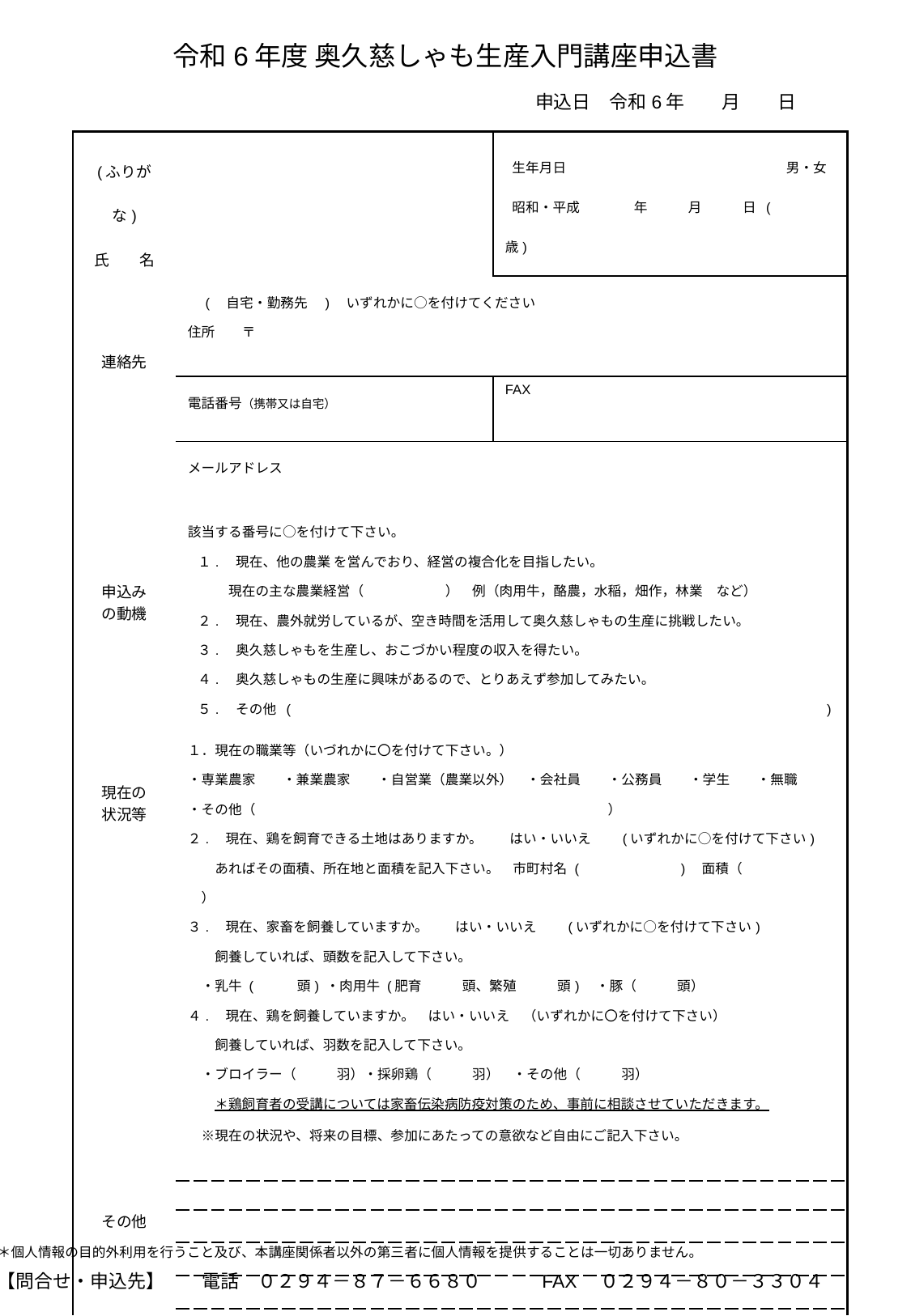

# 令和6年度 奥久慈しゃも生産入門講座申込書
申込日　令和6年　　月　　日
| (ふりがな) 氏　　名 |  | 生年月日　　　　　　　　　　　　　　　　 男・女 昭和・平成　　　　年　　　月　　　日 (　　　歳) |
| --- | --- | --- |
| 連絡先 | (　自宅・勤務先　)　いずれかに○を付けてください 住所　　〒 |  |
|  | 電話番号（携帯又は自宅） | FAX |
|  | メールアドレス |  |
| 申込み の動機 | 該当する番号に○を付けて下さい。 １.　現在、他の農業 を営んでおり、経営の複合化を目指したい。 　　　現在の主な農業経営（　　　　　　）　例（肉用牛，酪農，水稲，畑作，林業　など） ２.　現在、農外就労しているが、空き時間を活用して奥久慈しゃもの生産に挑戦したい。 ３.　奥久慈しゃもを生産し、おこづかい程度の収入を得たい。 ４.　奥久慈しゃもの生産に興味があるので、とりあえず参加してみたい。 ５.　その他 (　　　　　　　　　　　　　　　　　　　　　　　　　　　　　　　　　　　　　　　) |  |
| 現在の 状況等 | １．現在の職業等（いづれかに〇を付けて下さい。） ・専業農家　　・兼業農家　　・自営業（農業以外）　・会社員　　・公務員　　・学生　　・無職 ・その他（　　　　　　　　　　　　　　　　　　　　　　　　　　） ２.　現在、鶏を飼育できる土地はありますか。　　はい・いいえ　　(いずれかに○を付けて下さい) 　　あればその面積、所在地と面積を記入下さい。　市町村名 (　　　　　　　)　面積（　　　　　　） ３.　現在、家畜を飼養していますか。　　はい・いいえ　　(いずれかに○を付けて下さい) 　　飼養していれば、頭数を記入して下さい。 　・乳牛 (　　　頭) ・肉用牛 (肥育　　　頭、繁殖　　　頭)　・豚（　　　頭） ４.　現在、鶏を飼養していますか。　はい・いいえ　（いずれかに〇を付けて下さい） 　　飼養していれば、羽数を記入して下さい。 　・ブロイラー（　　　羽）・採卵鶏（　　　羽）　・その他（　　　羽） 　　＊鶏飼育者の受講については家畜伝染病防疫対策のため、事前に相談させていただきます。 |  |
| その他 | ※現在の状況や、将来の目標、参加にあたっての意欲など自由にご記入下さい。 |  |
|  |  |  |
|  |  |  |
|  |  |  |
|  |  |  |
|  |  |  |
|  | Q.　どこでこの講座のことを知りましたか？　(複数回答可) 　１.　インターネット（茨城県ホームページ等）　　２.　SNS（Twitter等）　３．広報誌を見て　 　4.　このパンフレットを見て　５．紹介（どこから：　　　　　　　　　　　　　　　　) 　６．その他（　　　　　　　　　　　　　　　　　　　　　　　　　　　　　　　　　　） |  |
＊個人情報の目的外利用を行うこと及び、本講座関係者以外の第三者に個人情報を提供することは一切ありません。
【問合せ・申込先】　　電話　０２９４－８７－６６８０　　　FAX　０２９４－８０－３３０４